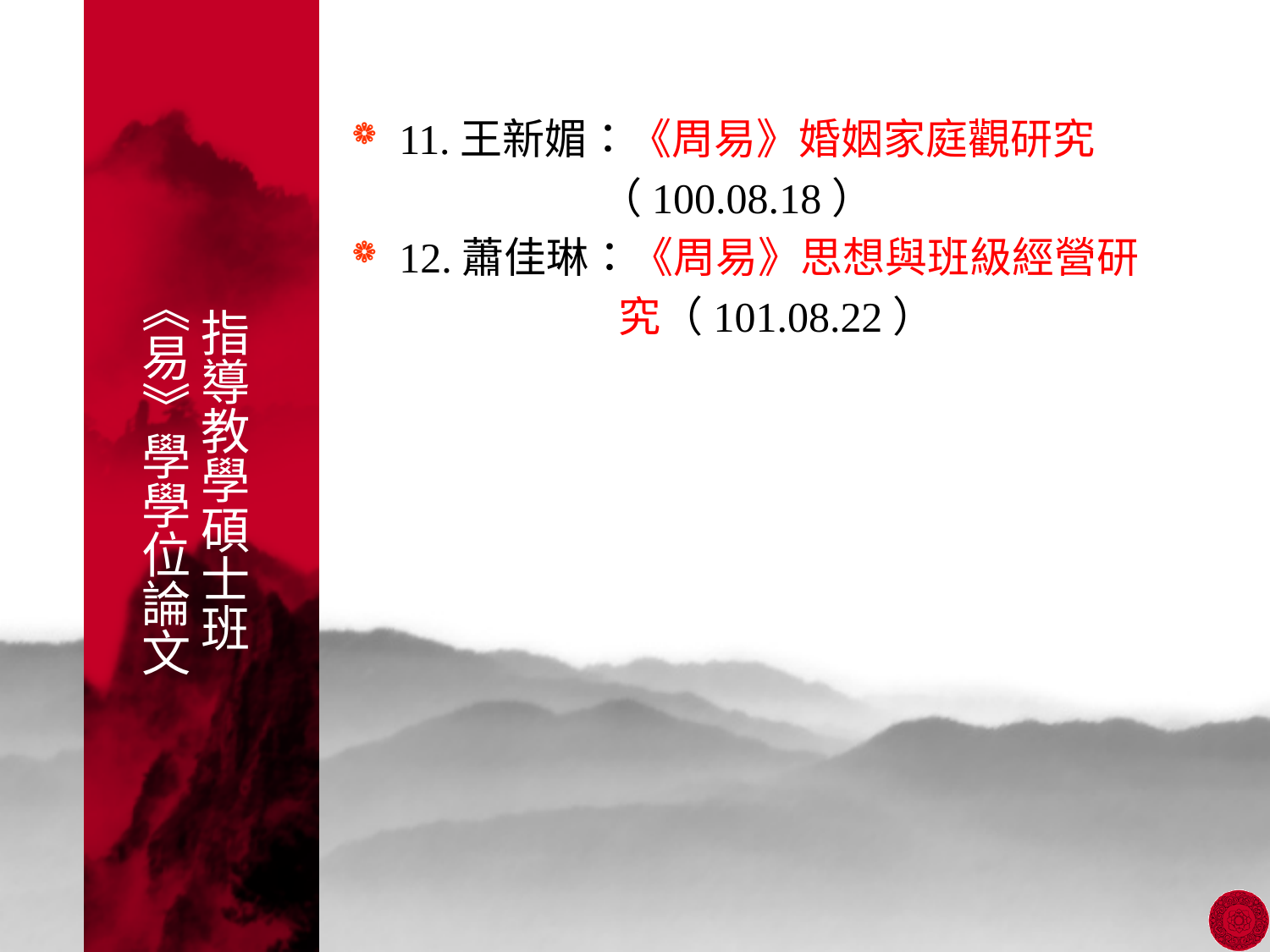

11.王新媚：《周易》婚姻家庭觀研究
                         （100.08.18）
12.蕭佳琳：《周易》思想與班級經營研
                           究（101.08.22）

# 指導教學碩士班 《易》學學位論文